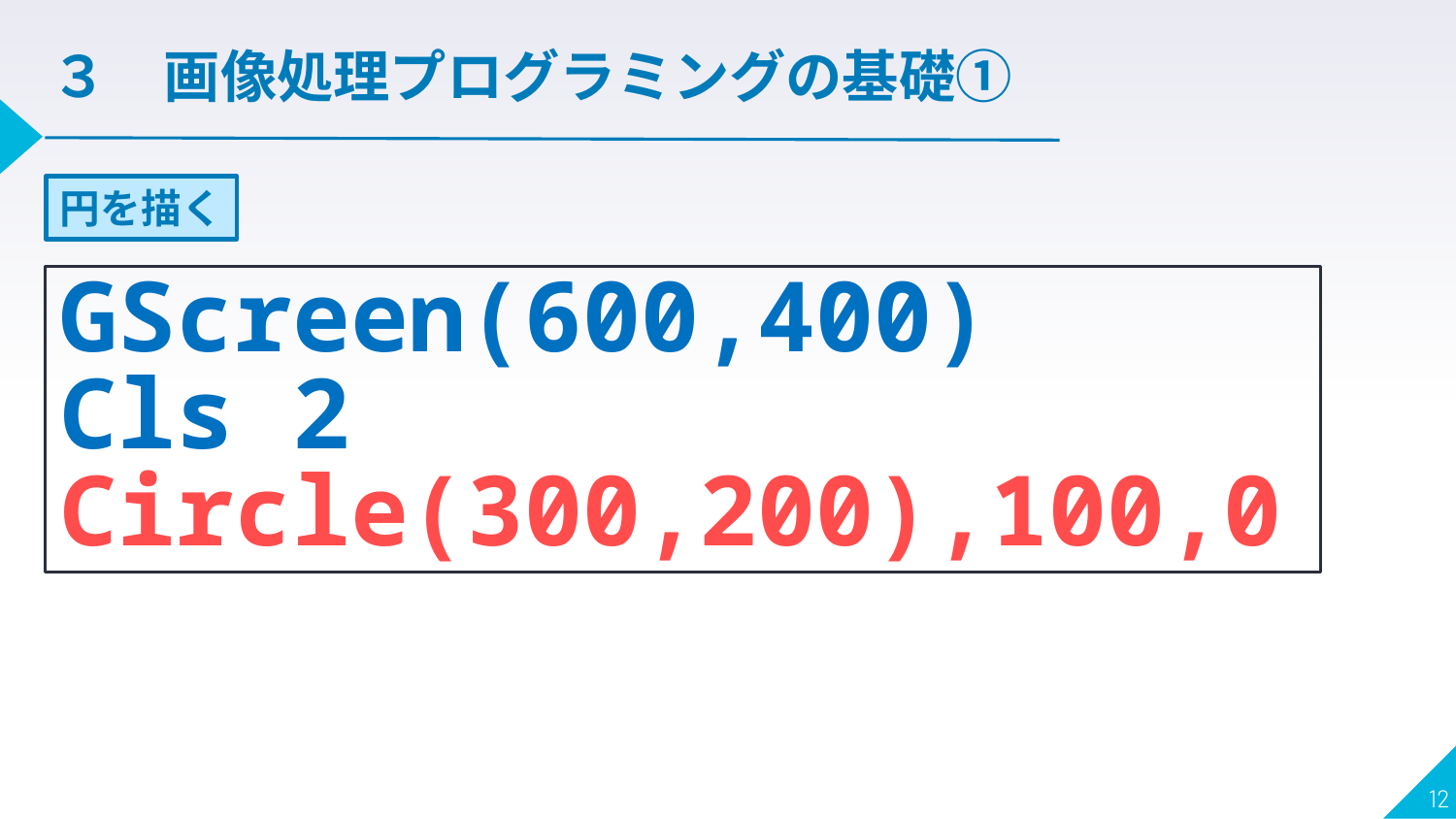

３　画像処理プログラミングの基礎①
円を描く
GScreen(600,400)
Cls 2
Circle(300,200),100,0
12